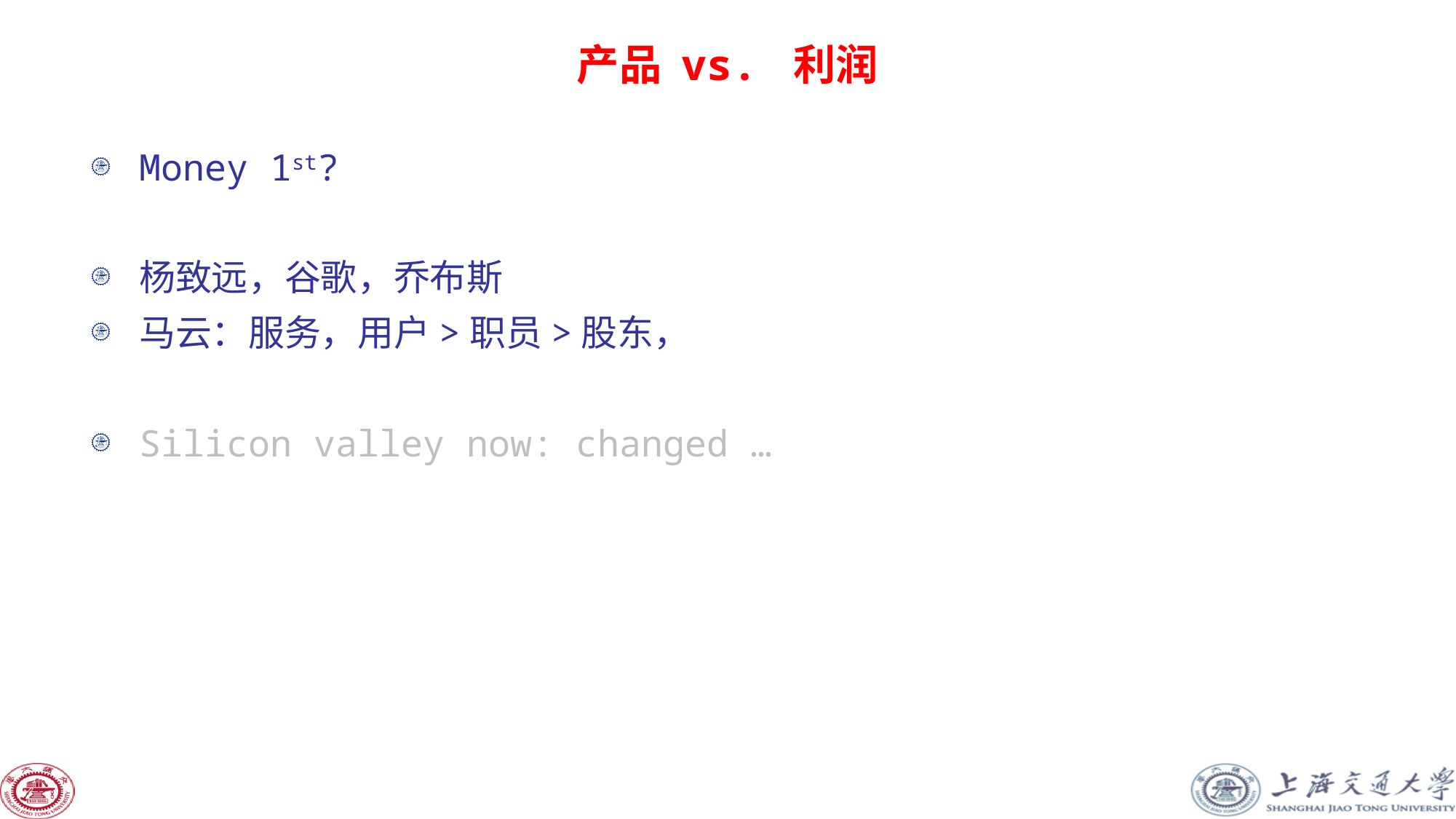

# 产品 vs. 利润
Money 1st?

杨致远，谷歌，乔布斯
马云：服务，用户>职员>股东，

Silicon valley now: changed …